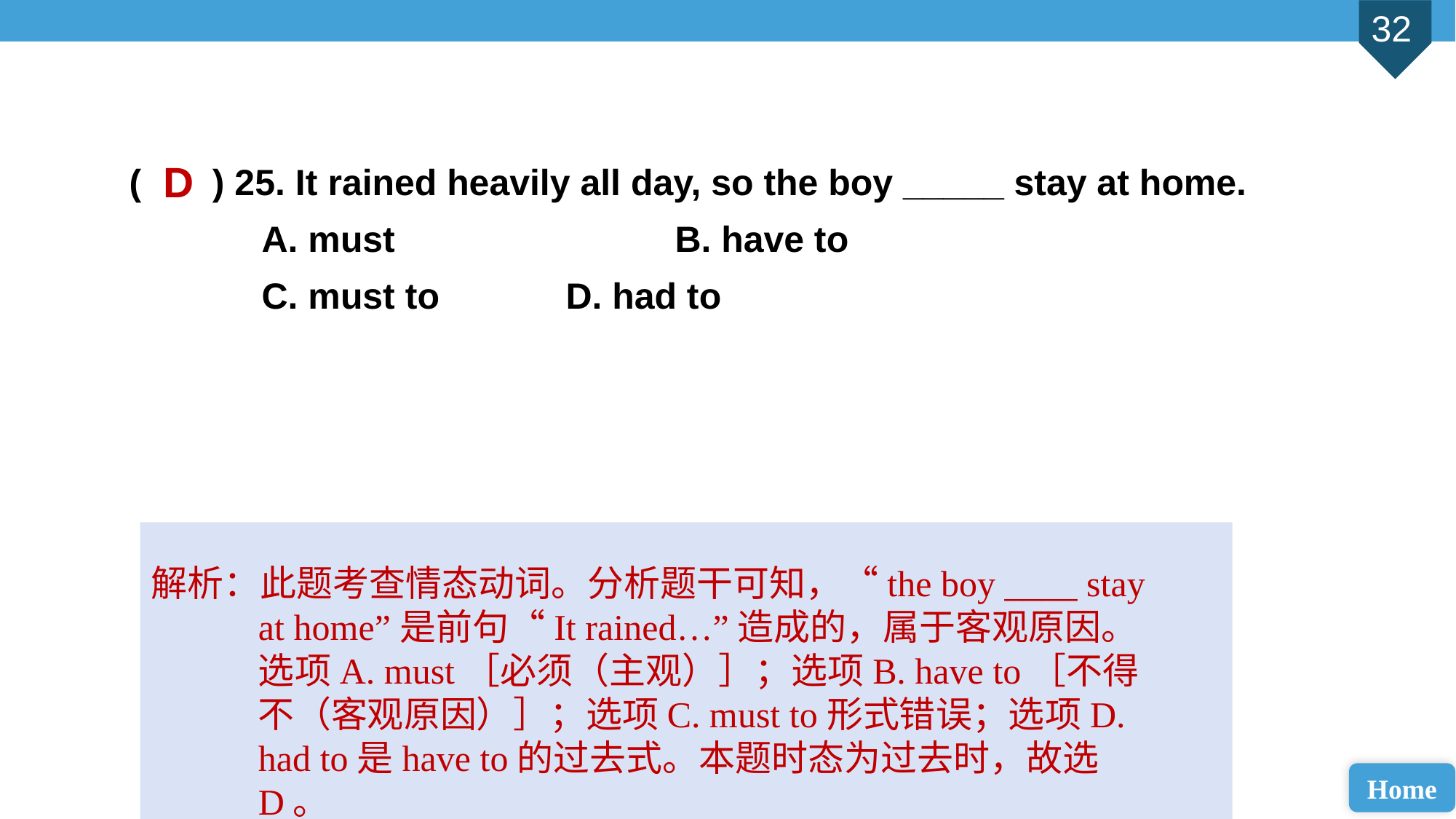

(       ) 25. It rained heavily all day, so the boy _____ stay at home.
             A. must 			B. have to
             C. must to 		D. had to
D

解析：此题考查情态动词。分析题干可知，“the boy ____ stay at home”是前句“It rained…”造成的，属于客观原因。选项A. must［必须（主观）］；选项B. have to［不得不（客观原因）］；选项C. must to形式错误；选项D. had to是have to的过去式。本题时态为过去时，故选D。